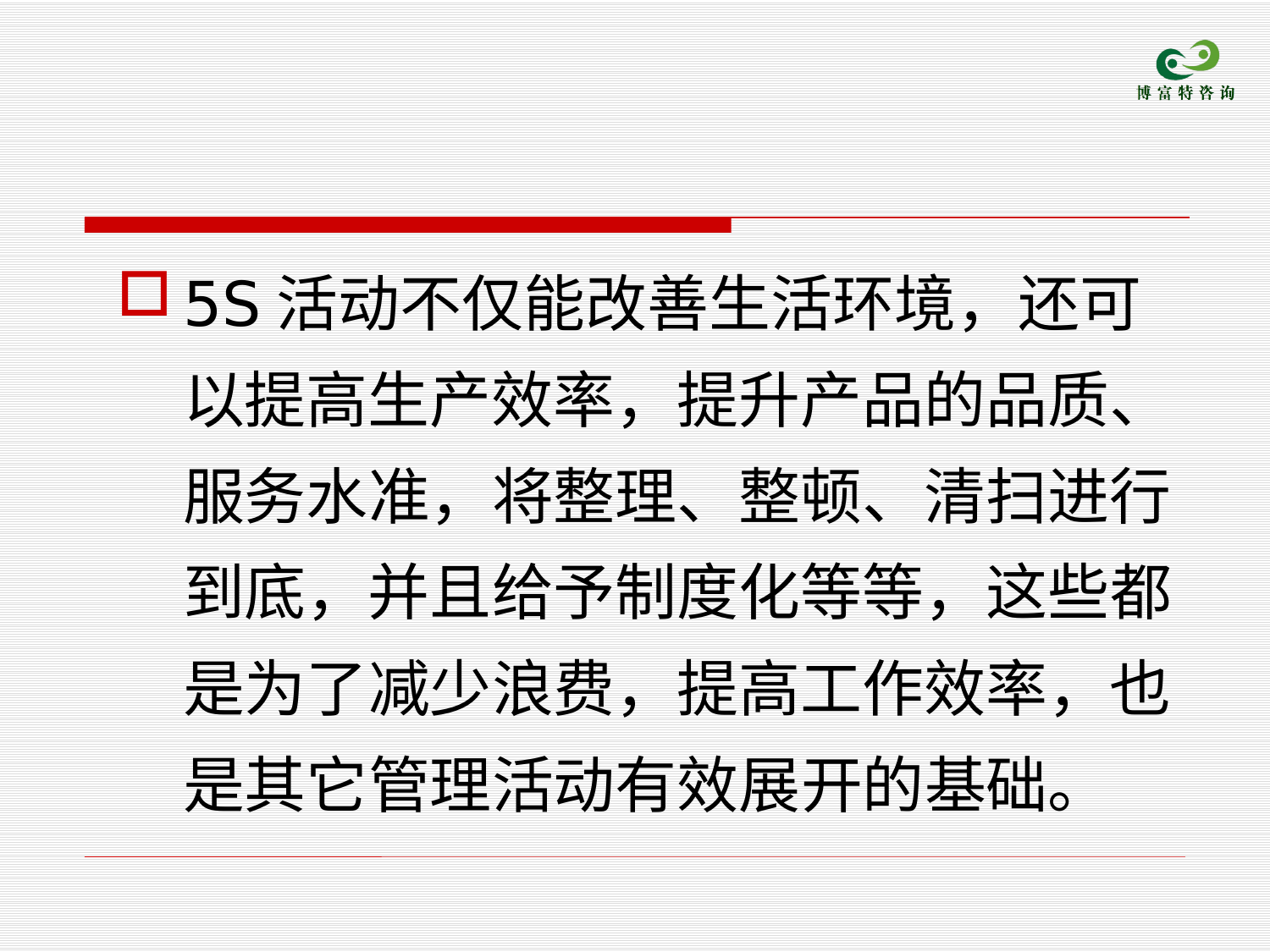

5S活动不仅能改善生活环境，还可以提高生产效率，提升产品的品质、服务水准，将整理、整顿、清扫进行到底，并且给予制度化等等，这些都是为了减少浪费，提高工作效率，也是其它管理活动有效展开的基础。
15